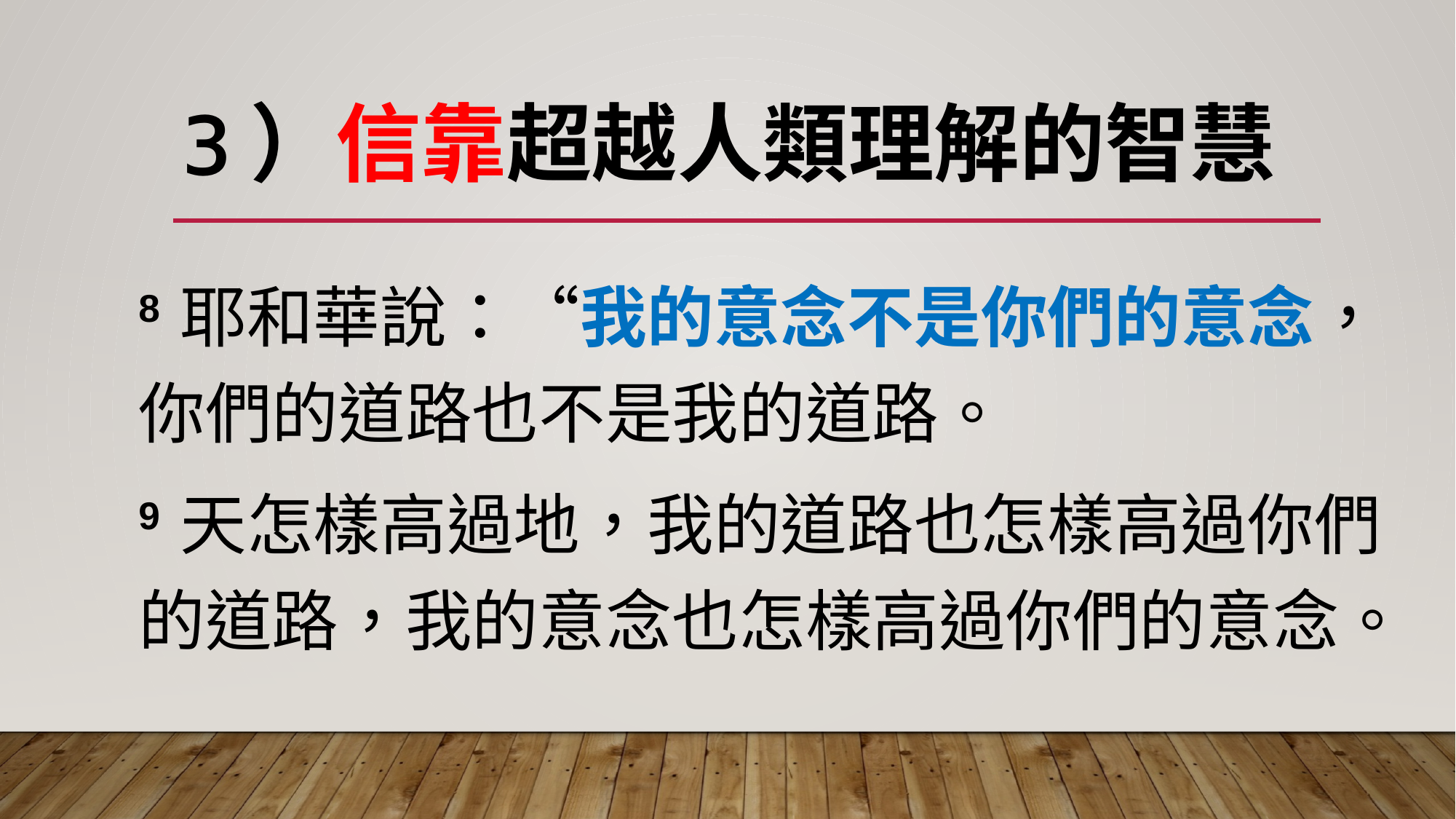

# 3）信靠超越人類理解的智慧
8 耶和華說：“我的意念不是你們的意念，你們的道路也不是我的道路。
9 天怎樣高過地，我的道路也怎樣高過你們的道路，我的意念也怎樣高過你們的意念。